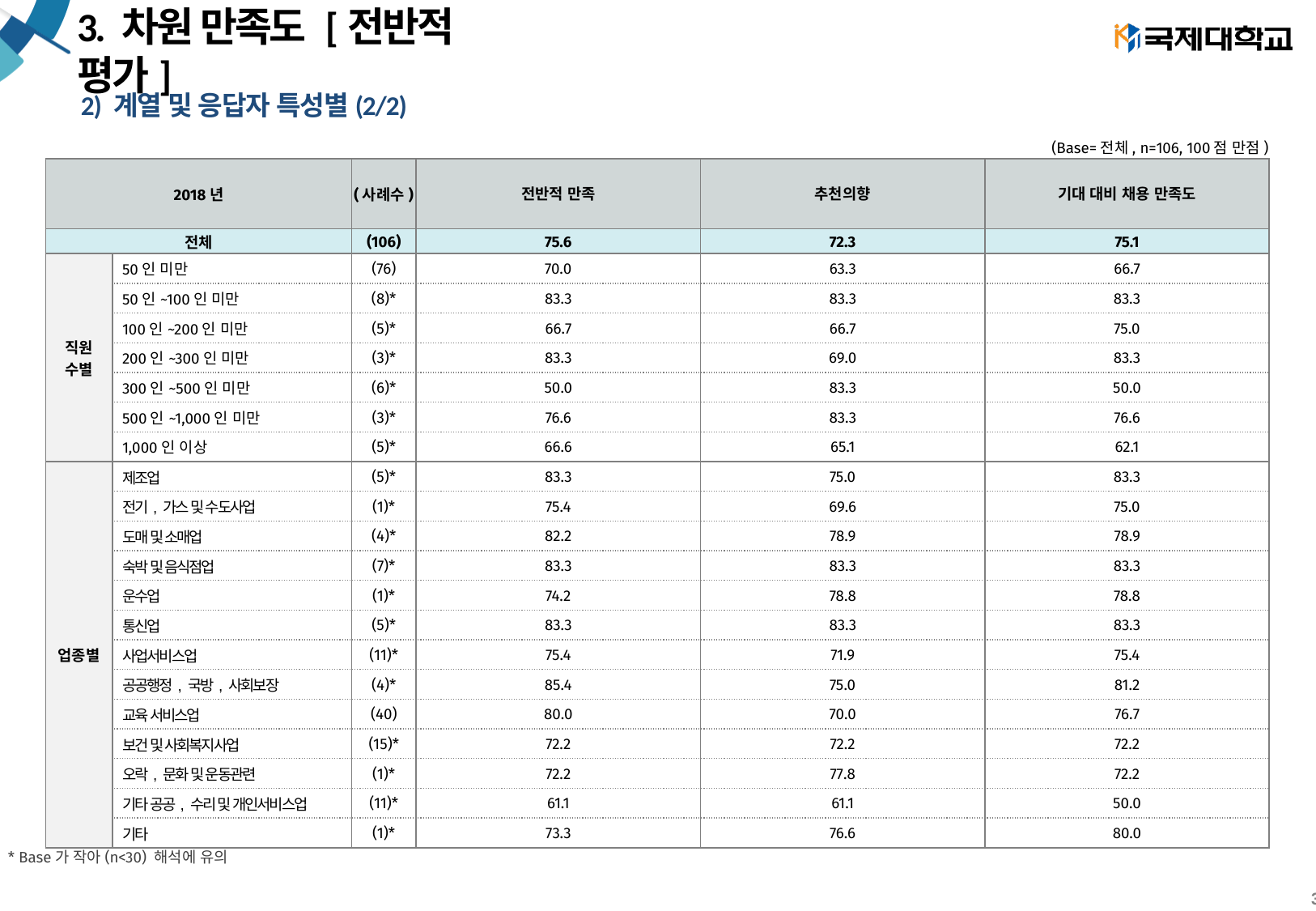

# 3. 차원 만족도 [전반적 평가]
2) 계열 및 응답자 특성별(2/2)
(Base=전체, n=106, 100점 만점)
| 2018년 |  | (사례수) | 전반적 만족 | 추천의향 | 기대 대비 채용 만족도 |
| --- | --- | --- | --- | --- | --- |
| 전체 |  | (106) | 75.6 | 72.3 | 75.1 |
| 직원 수별 | 50인 미만 | (76) | 70.0 | 63.3 | 66.7 |
|  | 50인~100인 미만 | (8)\* | 83.3 | 83.3 | 83.3 |
|  | 100인~200인 미만 | (5)\* | 66.7 | 66.7 | 75.0 |
|  | 200인~300인 미만 | (3)\* | 83.3 | 69.0 | 83.3 |
|  | 300인~500인 미만 | (6)\* | 50.0 | 83.3 | 50.0 |
|  | 500인~1,000인 미만 | (3)\* | 76.6 | 83.3 | 76.6 |
|  | 1,000인 이상 | (5)\* | 66.6 | 65.1 | 62.1 |
| 업종별 | 제조업 | (5)\* | 83.3 | 75.0 | 83.3 |
|  | 전기, 가스 및 수도사업 | (1)\* | 75.4 | 69.6 | 75.0 |
|  | 도매 및 소매업 | (4)\* | 82.2 | 78.9 | 78.9 |
|  | 숙박 및 음식점업 | (7)\* | 83.3 | 83.3 | 83.3 |
|  | 운수업 | (1)\* | 74.2 | 78.8 | 78.8 |
|  | 통신업 | (5)\* | 83.3 | 83.3 | 83.3 |
|  | 사업서비스업 | (11)\* | 75.4 | 71.9 | 75.4 |
|  | 공공행정, 국방, 사회보장 | (4)\* | 85.4 | 75.0 | 81.2 |
|  | 교육 서비스업 | (40) | 80.0 | 70.0 | 76.7 |
|  | 보건 및 사회복지사업 | (15)\* | 72.2 | 72.2 | 72.2 |
|  | 오락, 문화 및 운동관련 | (1)\* | 72.2 | 77.8 | 72.2 |
|  | 기타 공공, 수리 및 개인서비스업 | (11)\* | 61.1 | 61.1 | 50.0 |
|  | 기타 | (1)\* | 73.3 | 76.6 | 80.0 |
* Base가 작아(n<30) 해석에 유의